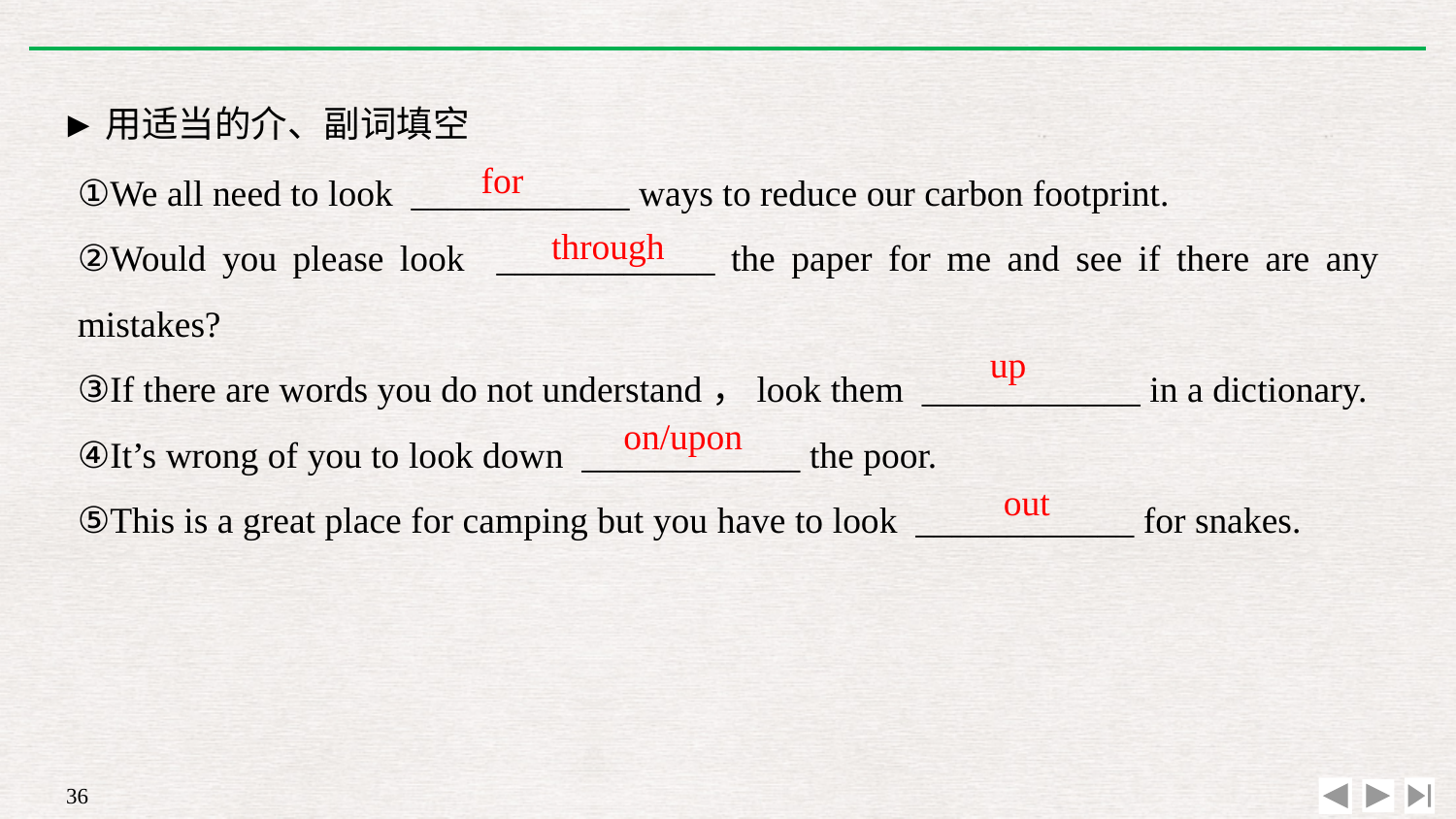

►用适当的介、副词填空
①We all need to look  ____________ ways to reduce our carbon footprint.
②Would you please look  ____________ the paper for me and see if there are any mistakes?
③If there are words you do not understand，look them  ____________ in a dictionary.
④It’s wrong of you to look down  ____________ the poor.
⑤This is a great place for camping but you have to look  ____________ for snakes.
for
through
up
on/upon
out